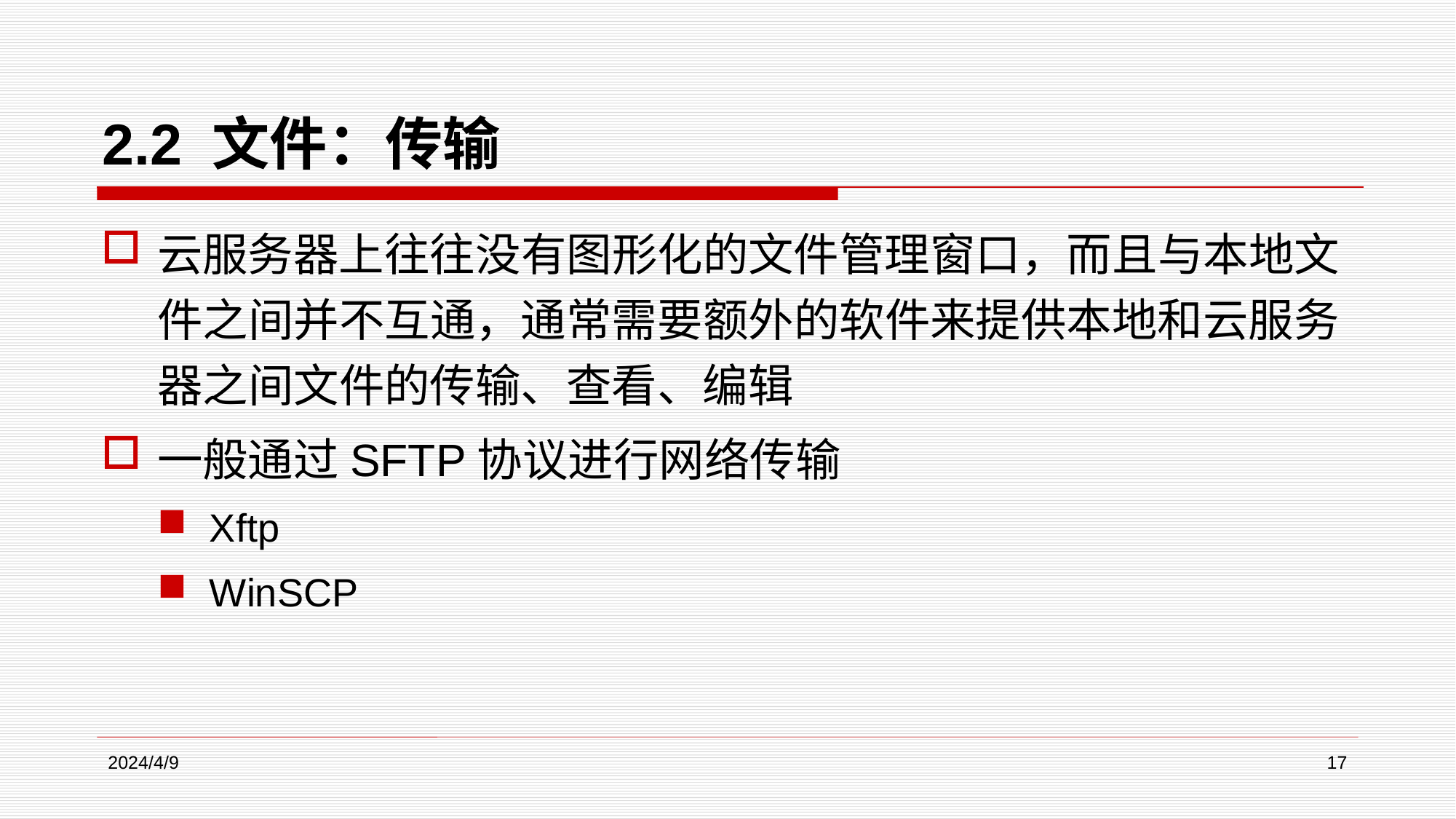

# 2.2 文件：传输
云服务器上往往没有图形化的文件管理窗口，而且与本地文件之间并不互通，通常需要额外的软件来提供本地和云服务器之间文件的传输、查看、编辑
一般通过SFTP协议进行网络传输
Xftp
WinSCP
2024/4/9
17